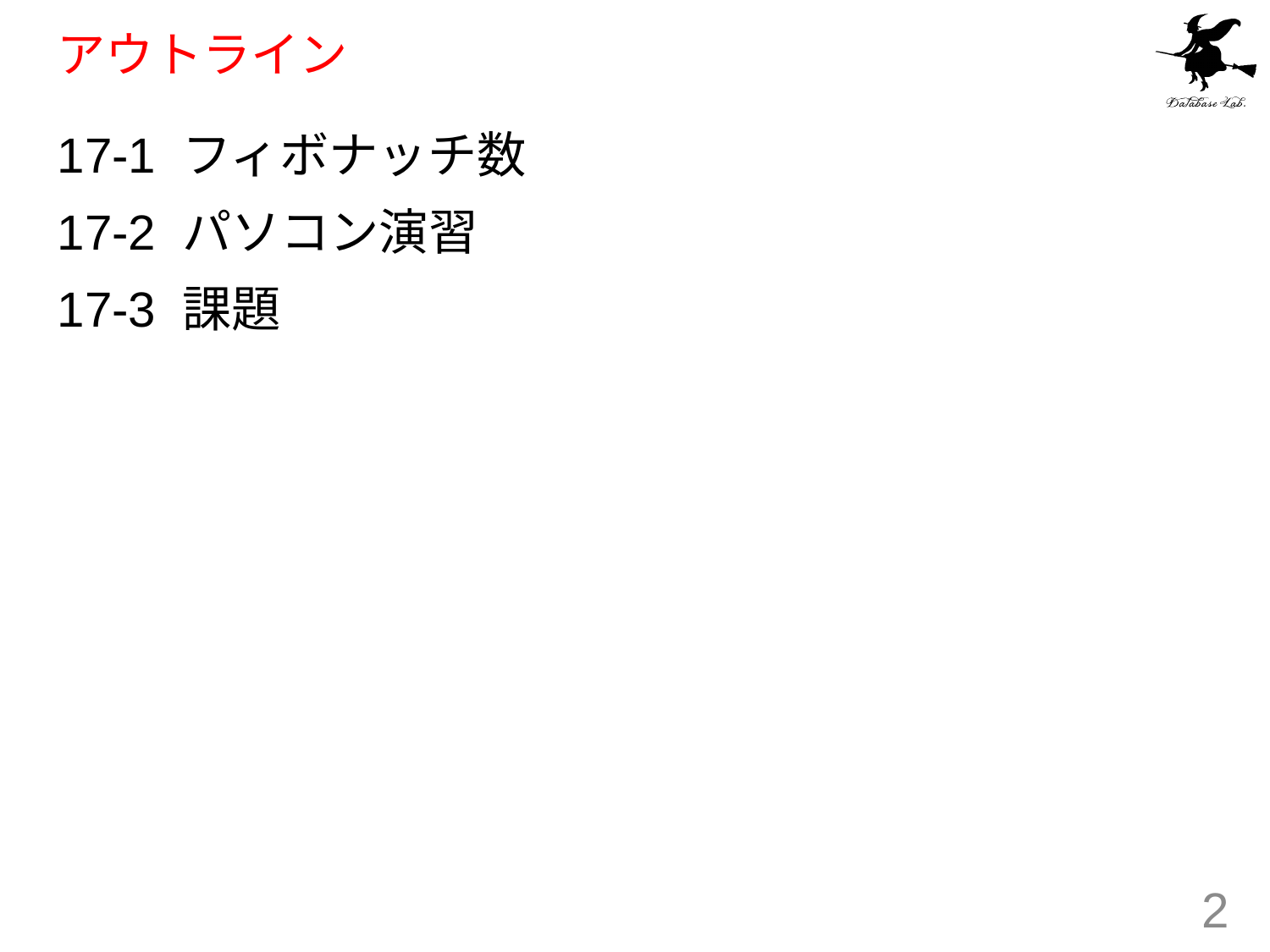

# アウトライン
17-1 フィボナッチ数
17-2 パソコン演習
17-3 課題
2